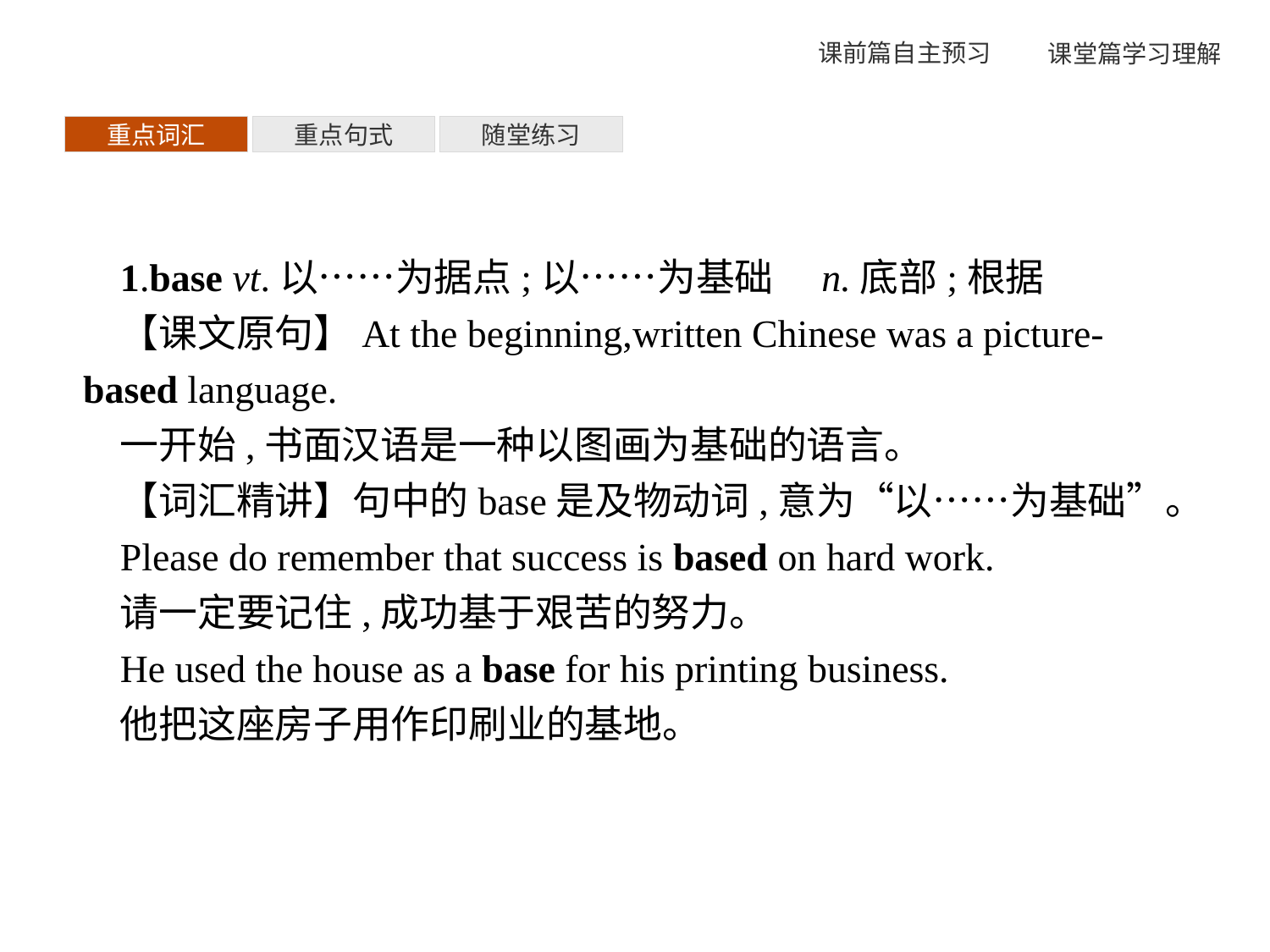

重点词汇
重点句式
随堂练习
1.base vt.以……为据点;以……为基础　n.底部;根据
【课文原句】At the beginning,written Chinese was a picture-based language.
一开始,书面汉语是一种以图画为基础的语言。
【词汇精讲】句中的base是及物动词,意为“以……为基础”。
Please do remember that success is based on hard work.
请一定要记住,成功基于艰苦的努力。
He used the house as a base for his printing business.
他把这座房子用作印刷业的基地。